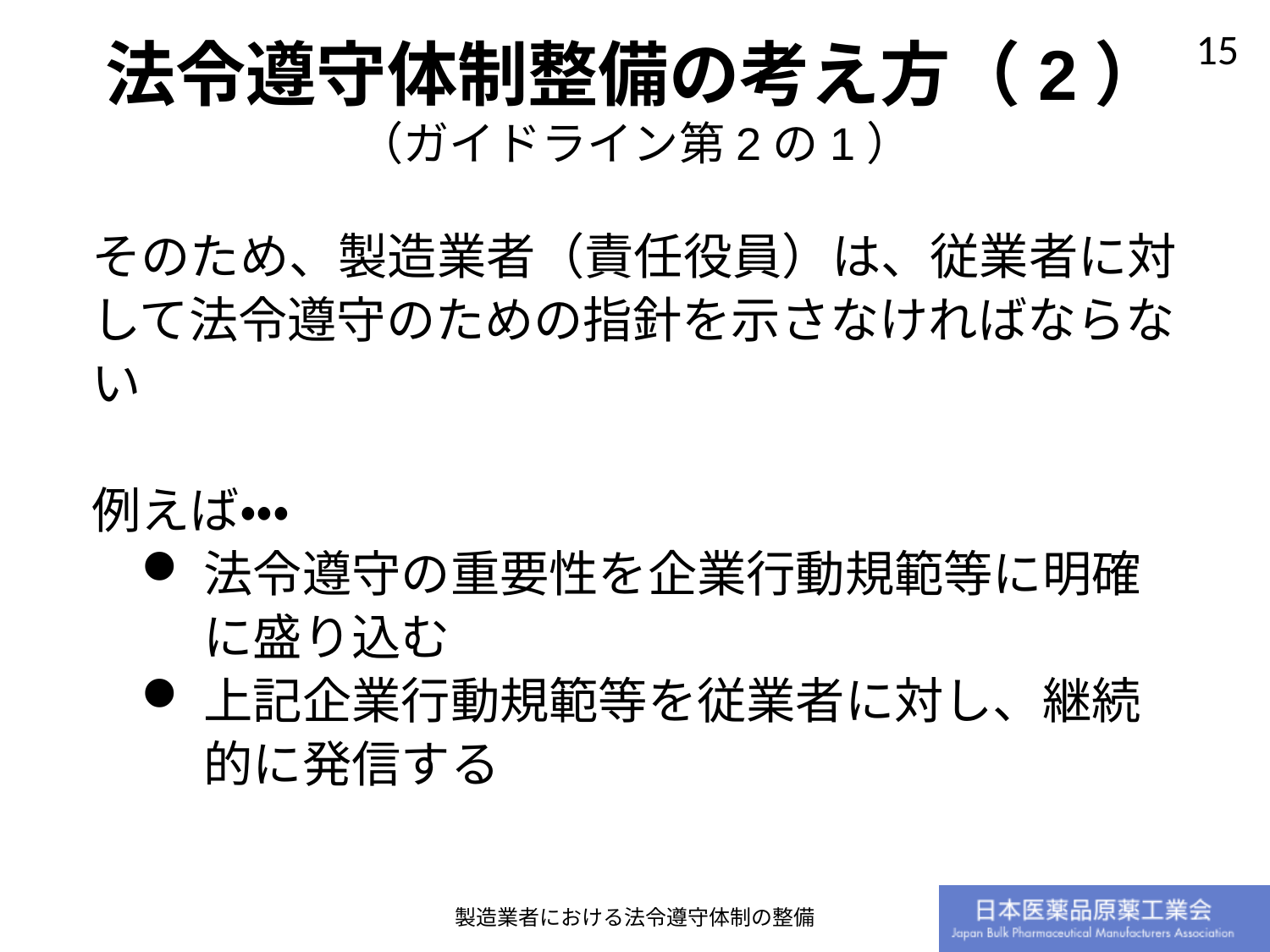

法令遵守体制整備の考え方（2）
（ガイドライン第2の1）
そのため、製造業者（責任役員）は、従業者に対して法令遵守のための指針を示さなければならない

例えば・・・
法令遵守の重要性を企業行動規範等に明確に盛り込む
上記企業行動規範等を従業者に対し、継続的に発信する
製造業者における法令遵守体制の整備